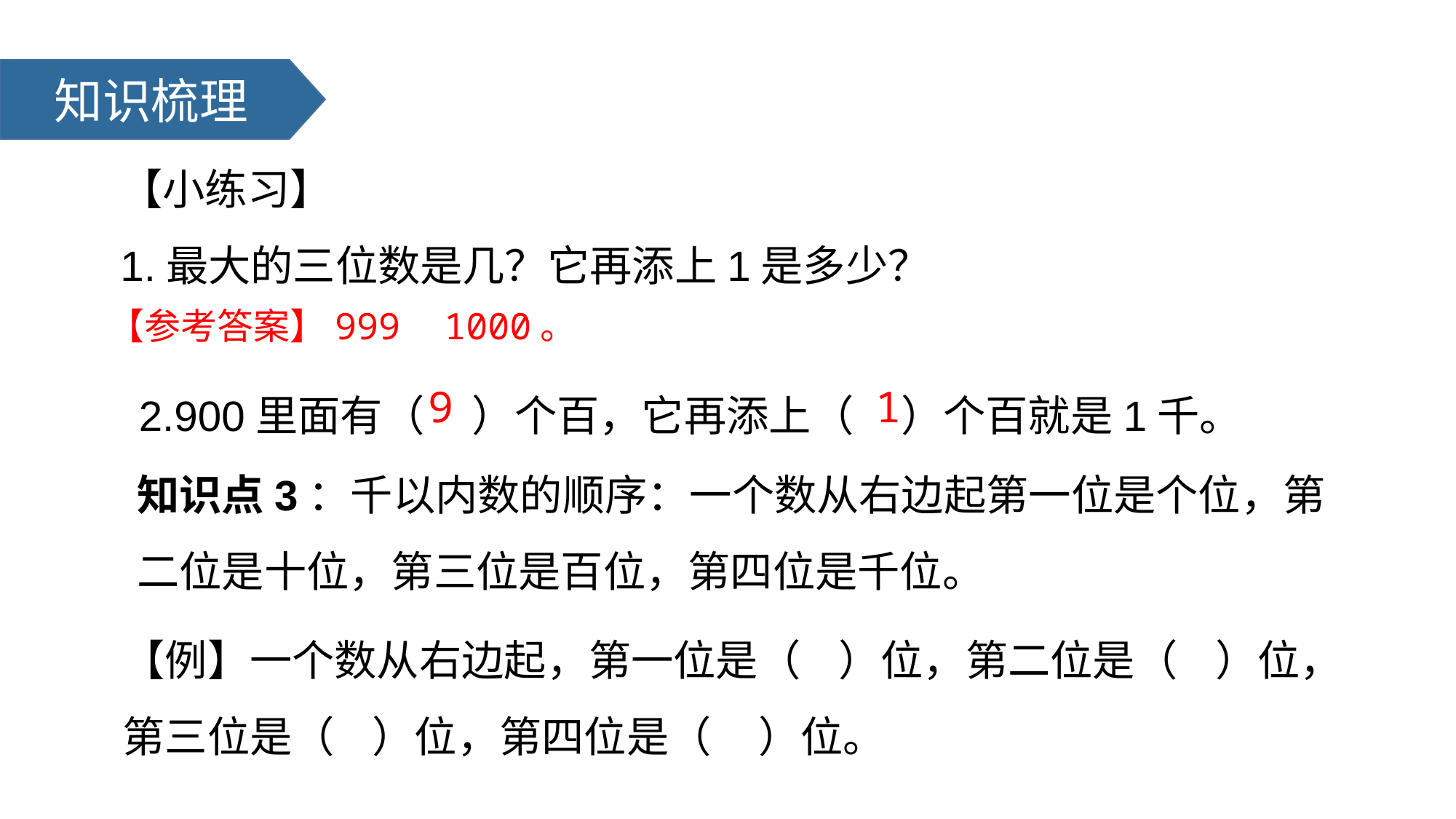

知识梳理
【小练习】
1.最大的三位数是几？它再添上1是多少？
【参考答案】999  1000。
2.900里面有（     ）个百，它再添上（     ）个百就是1千。
9
1
知识点3：千以内数的顺序：一个数从右边起第一位是个位，第二位是十位，第三位是百位，第四位是千位。
【例】一个数从右边起，第一位是（    ）位，第二位是（    ）位，第三位是（    ）位，第四位是（     ）位。